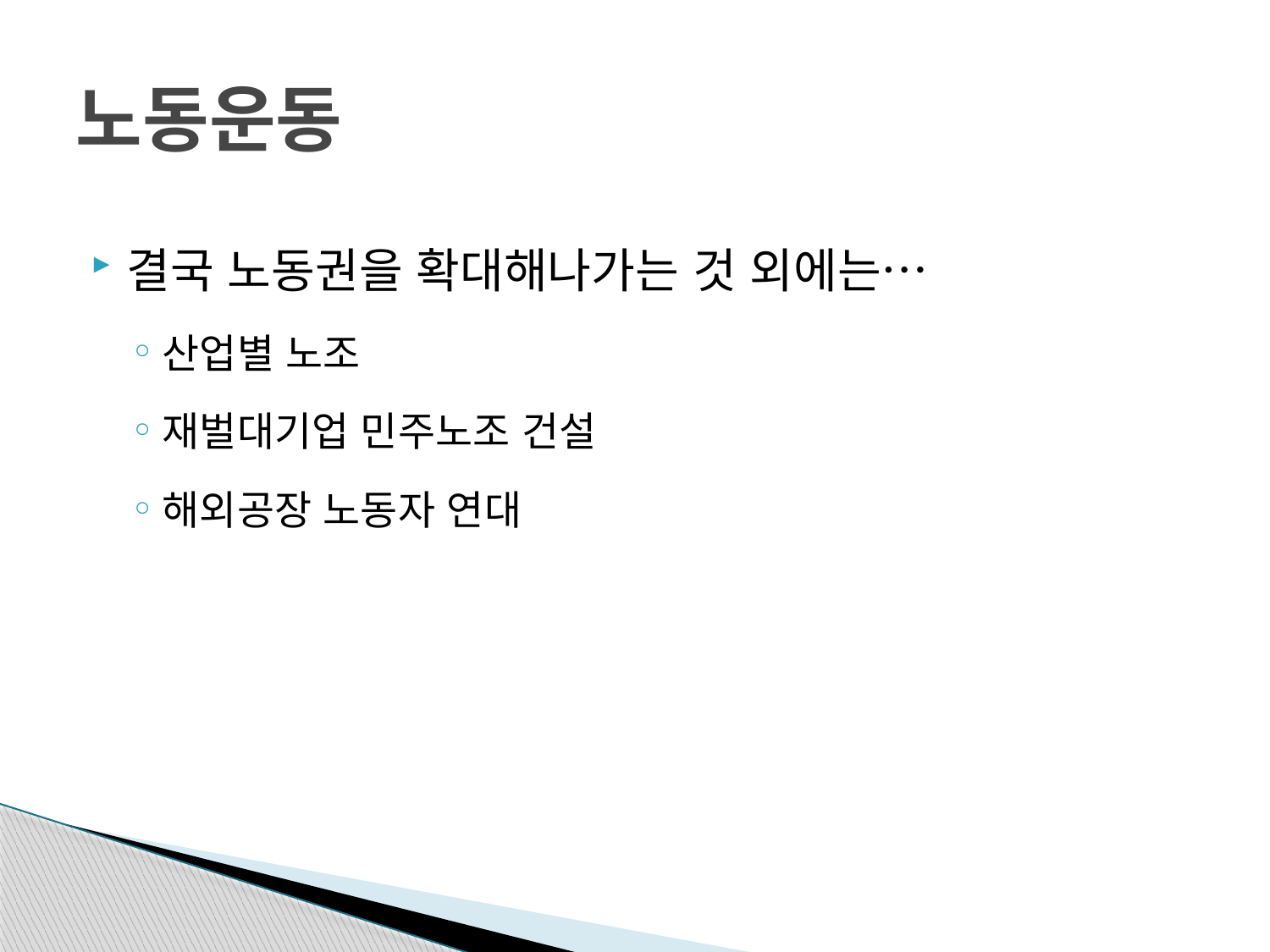

# 노동운동
결국 노동권을 확대해나가는 것 외에는…
산업별 노조
재벌대기업 민주노조 건설
해외공장 노동자 연대